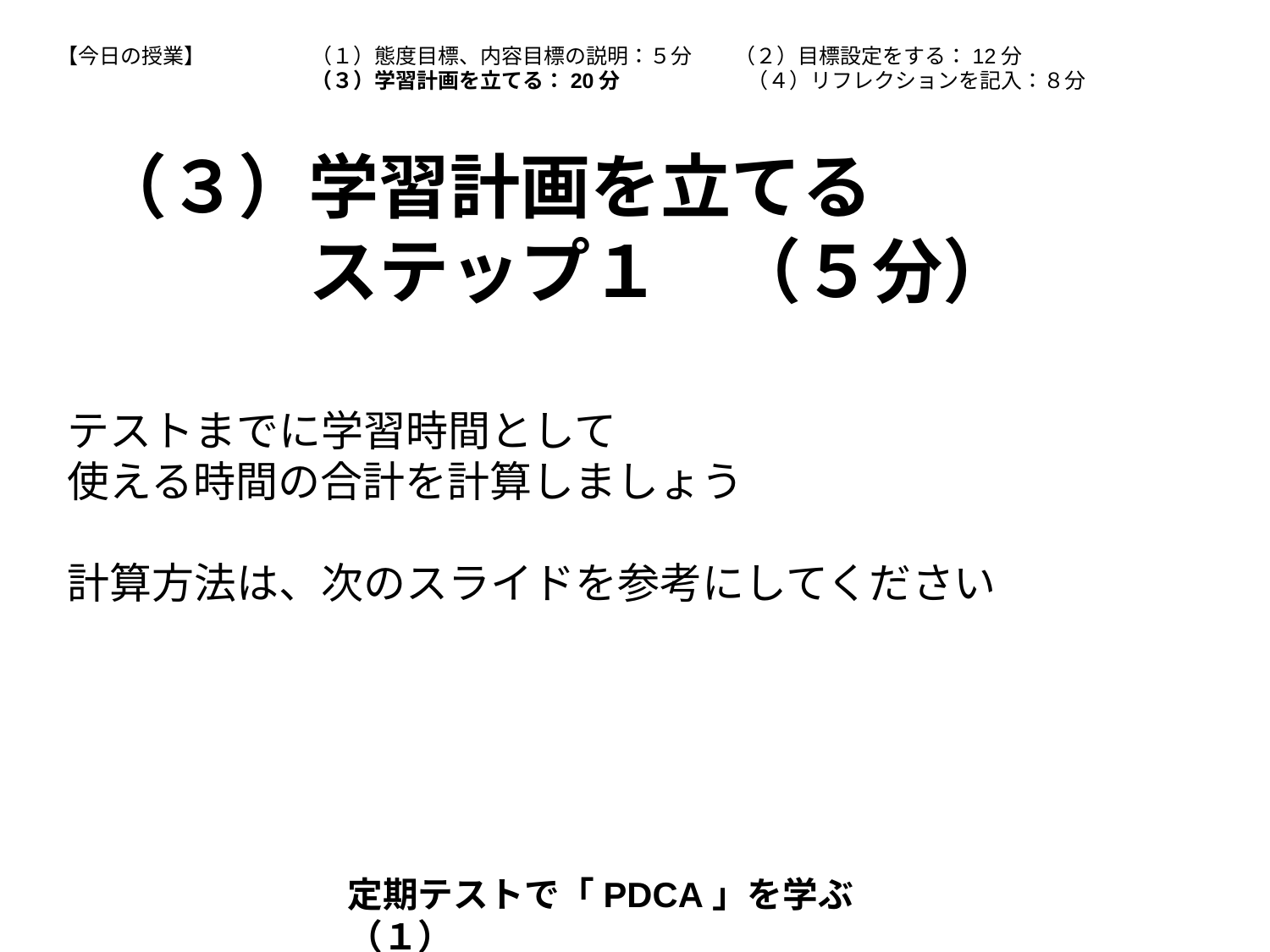

【今日の授業】	（１）態度目標、内容目標の説明：５分　　（２）目標設定をする：12分
		（３）学習計画を立てる：20分　　　　　　（４）リフレクションを記入：８分
（３）学習計画を立てる
　　　ステップ１　（５分）

テストまでに学習時間として
使える時間の合計を計算しましょう

計算方法は、次のスライドを参考にしてください
定期テストで「PDCA」を学ぶ（１）